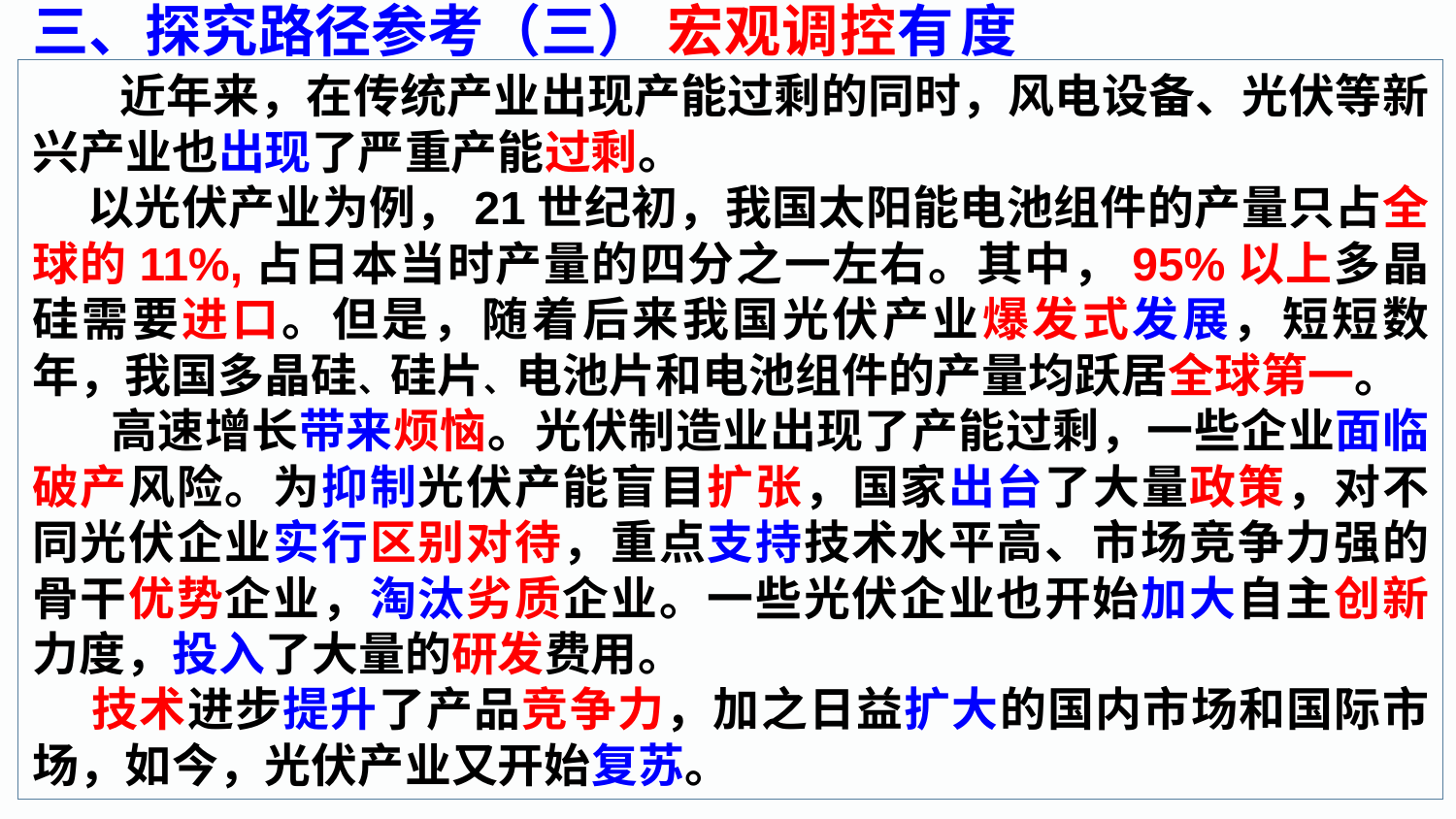

三、探究路径参考（三） 宏观调控有度
       近年来，在传统产业出现产能过剩的同时，风电设备、光伏等新兴产业也出现了严重产能过剩。
    以光伏产业为例，21世纪初，我国太阳能电池组件的产量只占全球的11%,占日本当时产量的四分之一左右。其中，95%以上多晶硅需要进口。但是，随着后来我国光伏产业爆发式发展，短短数年，我国多晶硅、硅片、电池片和电池组件的产量均跃居全球第一。
      高速增长带来烦恼。光伏制造业出现了产能过剩，一些企业面临破产风险。为抑制光伏产能盲目扩张，国家出台了大量政策，对不同光伏企业实行区别对待，重点支持技术水平高、市场竞争力强的骨干优势企业，淘汰劣质企业。一些光伏企业也开始加大自主创新力度，投入了大量的研发费用。
    技术进步提升了产品竞争力，加之日益扩大的国内市场和国际市场，如今，光伏产业又开始复苏。